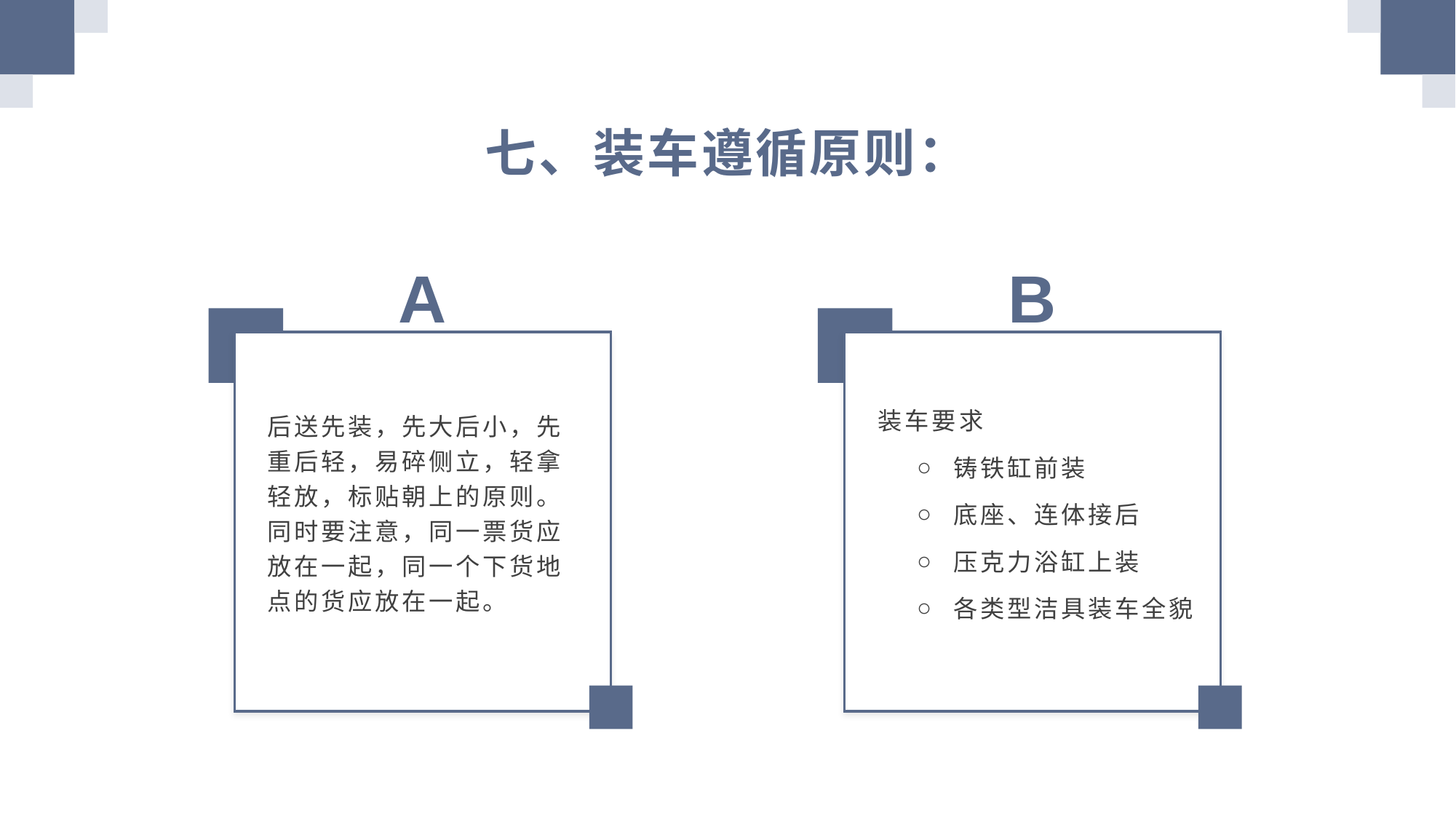

七、装车遵循原则：
A
B

后送先装，先大后小，先重后轻，易碎侧立，轻拿轻放，标贴朝上的原则。同时要注意，同一票货应放在一起，同一个下货地点的货应放在一起。
装车要求
铸铁缸前装
底座、连体接后
压克力浴缸上装
各类型洁具装车全貌